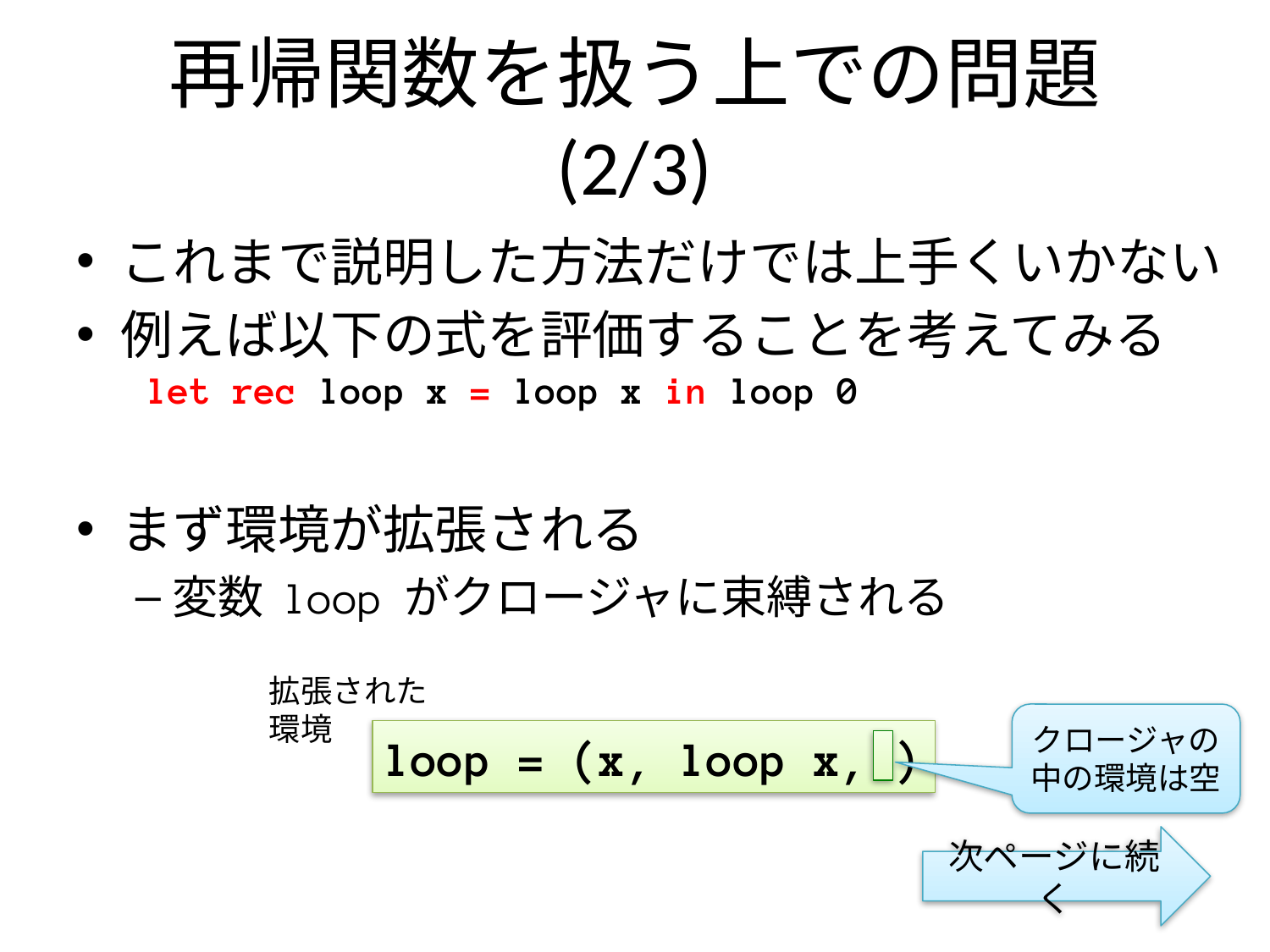

# 再帰関数を扱う上での問題 (2/3)
これまで説明した方法だけでは上手くいかない
例えば以下の式を評価することを考えてみる
  let rec loop x = loop x in loop 0

まず環境が拡張される
変数 loop がクロージャに束縛される
拡張された
環境
クロージャの中の環境は空
loop = (x, loop x, )

次ページに続く